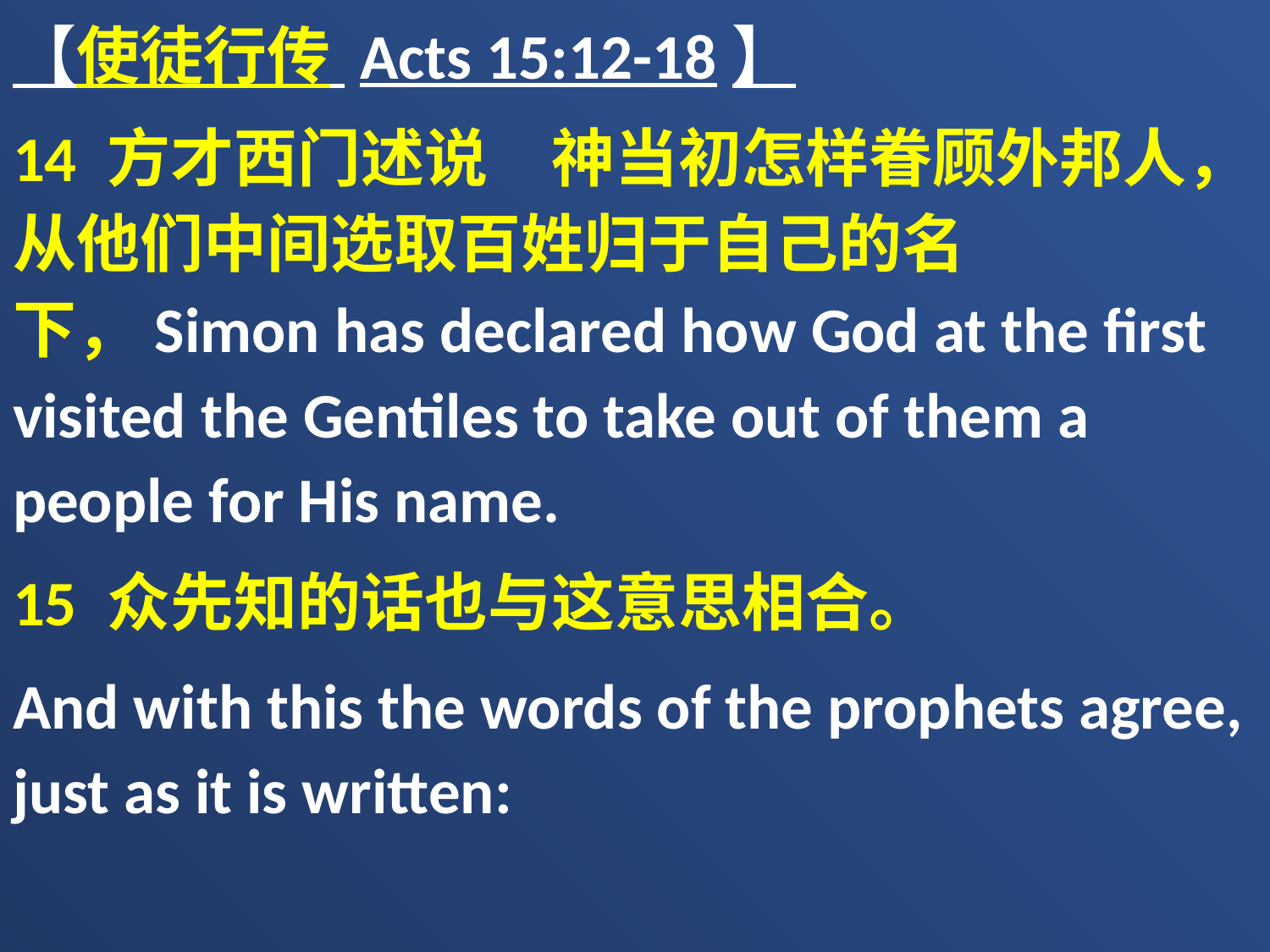

【使徒行传 Acts 15:12-18】
14 方才西门述说　神当初怎样眷顾外邦人，从他们中间选取百姓归于自己的名下，Simon has declared how God at the first visited the Gentiles to take out of them a people for His name.
15 众先知的话也与这意思相合。
And with this the words of the prophets agree, just as it is written: